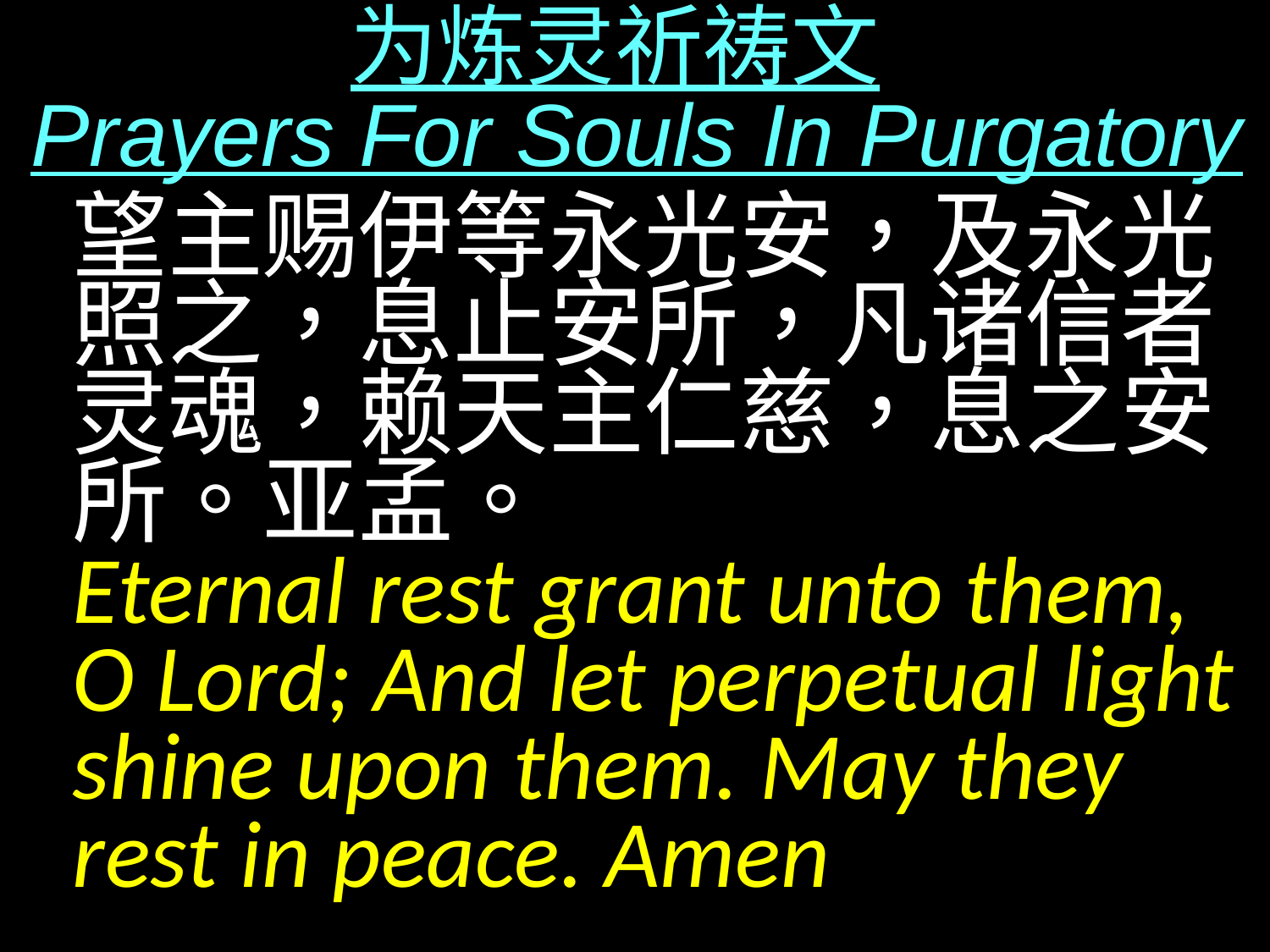

为炼灵祈祷文
 Prayers For Souls In Purgatory
望主赐伊等永光安，及永光照之，息止安所，凡诸信者灵魂，赖天主仁慈，息之安所。亚孟。
Eternal rest grant unto them, O Lord; And let perpetual light shine upon them. May they rest in peace. Amen